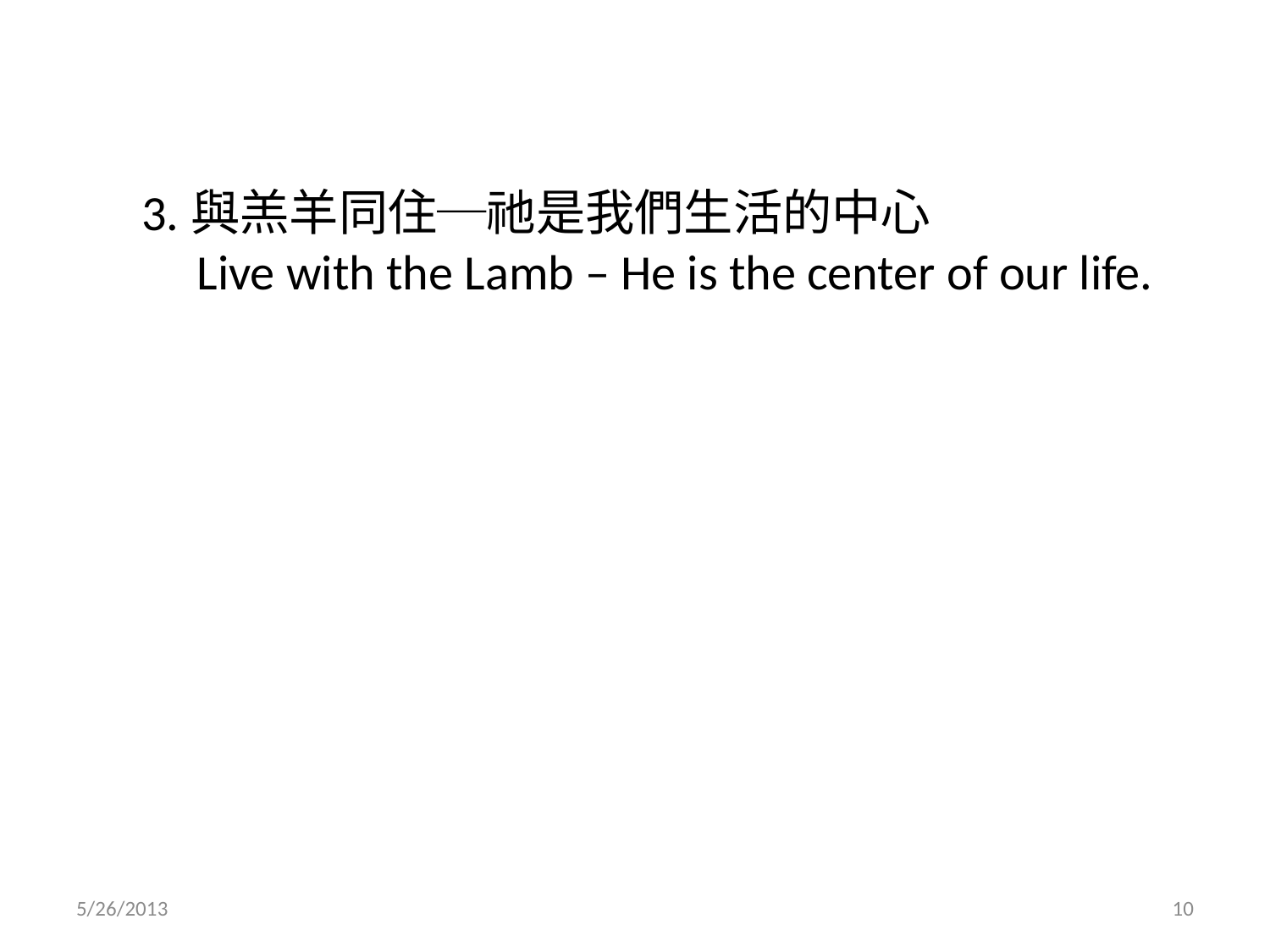

# 3.與羔羊同住─祂是我們生活的中心 Live with the Lamb – He is the center of our life.

5/26/2013
10